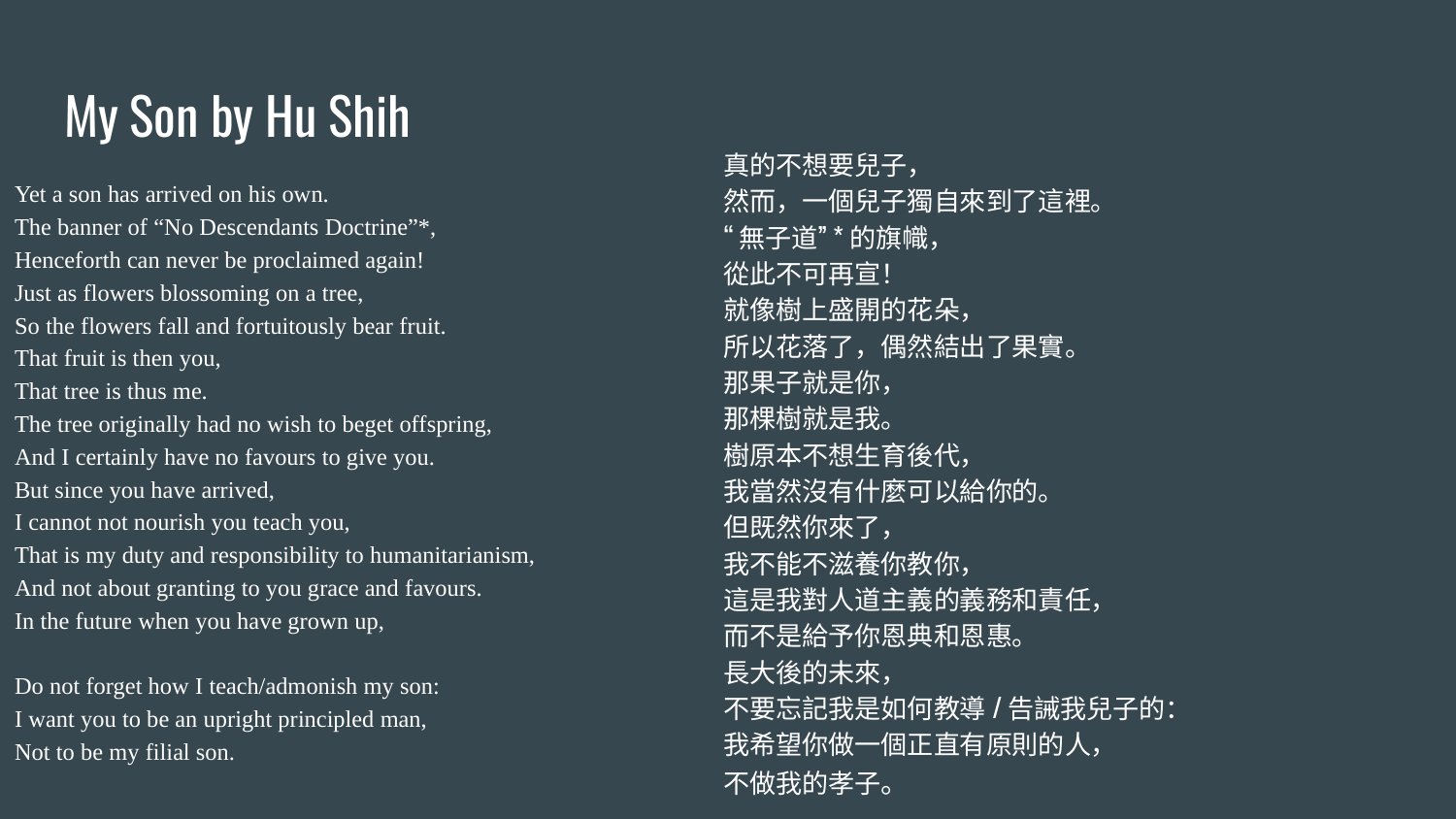

# My Son by Hu Shih
真的不想要兒子，
然而，一個兒子獨自來到了這裡。
“無子道”*的旗幟，
從此不可再宣！
就像樹上盛開的花朵，
所以花落了，偶然結出了果實。
那果子就是你，
那棵樹就是我。
樹原本不想生育後代，
我當然沒有什麼可以給你的。
但既然你來了，
我不能不滋養你教你，
這是我對人道主義的義務和責任，
而不是給予你恩典和恩惠。
長大後的未來，
不要忘記我是如何教導/告誡我兒子的：
我希望你做一個正直有原則的人，
不做我的孝子。

Yet a son has arrived on his own.
The banner of “No Descendants Doctrine”*,
Henceforth can never be proclaimed again!
Just as flowers blossoming on a tree,
So the flowers fall and fortuitously bear fruit.
That fruit is then you,
That tree is thus me.
The tree originally had no wish to beget offspring,
And I certainly have no favours to give you.
But since you have arrived,
I cannot not nourish you teach you,
That is my duty and responsibility to humanitarianism,
And not about granting to you grace and favours.
In the future when you have grown up,

Do not forget how I teach/admonish my son:
I want you to be an upright principled man,
Not to be my filial son.